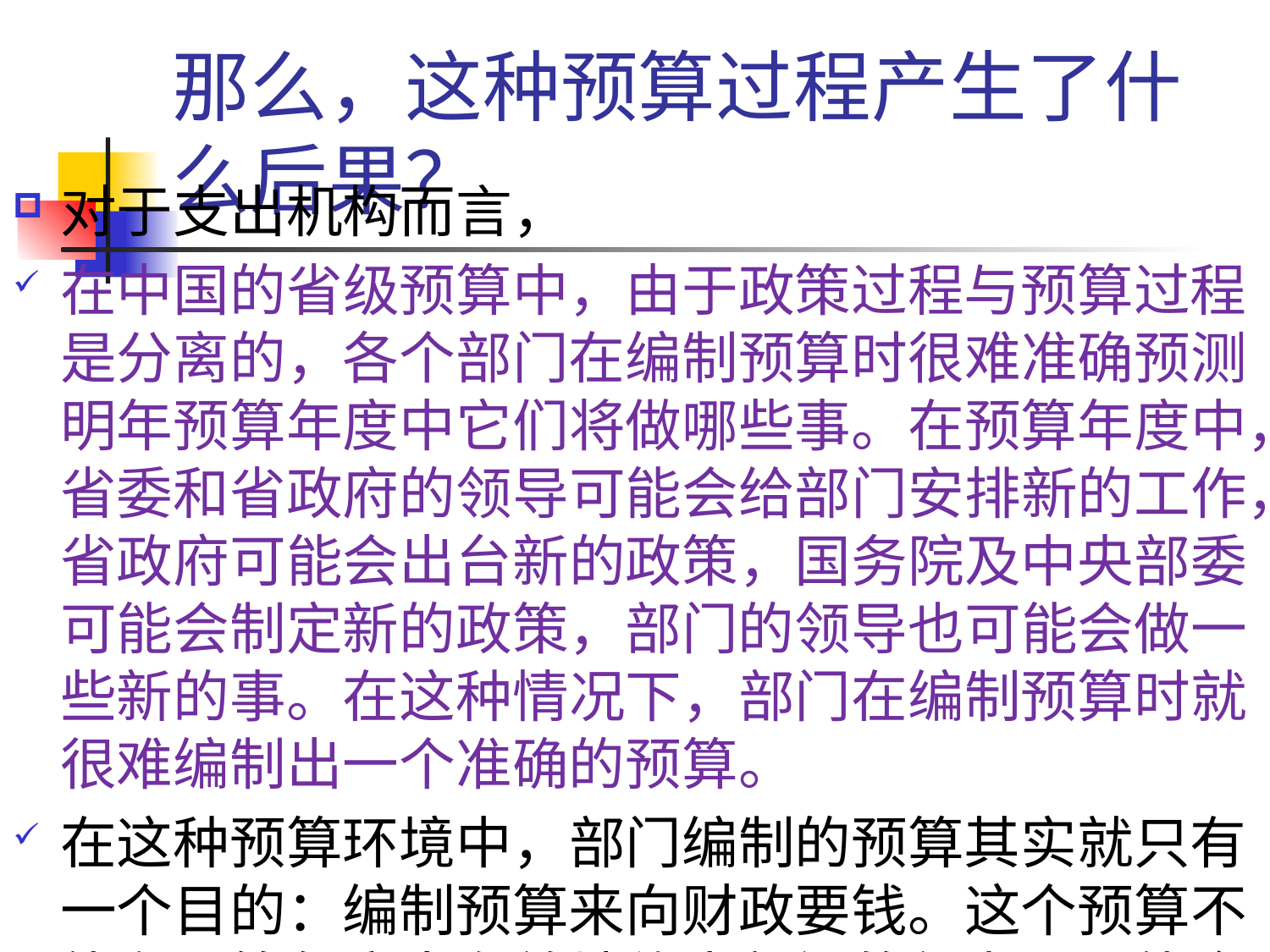

那么，这种预算过程产生了什么后果？
对于支出机构而言，
在中国的省级预算中，由于政策过程与预算过程是分离的，各个部门在编制预算时很难准确预测明年预算年度中它们将做哪些事。在预算年度中，省委和省政府的领导可能会给部门安排新的工作，省政府可能会出台新的政策，国务院及中央部委可能会制定新的政策，部门的领导也可能会做一些新的事。在这种情况下，部门在编制预算时就很难编制出一个准确的预算。
在这种预算环境中，部门编制的预算其实就只有一个目的：编制预算来向财政要钱。这个预算不能在预算年度中有效地约束部门的行为，不能全面地反映部门的全部活动。